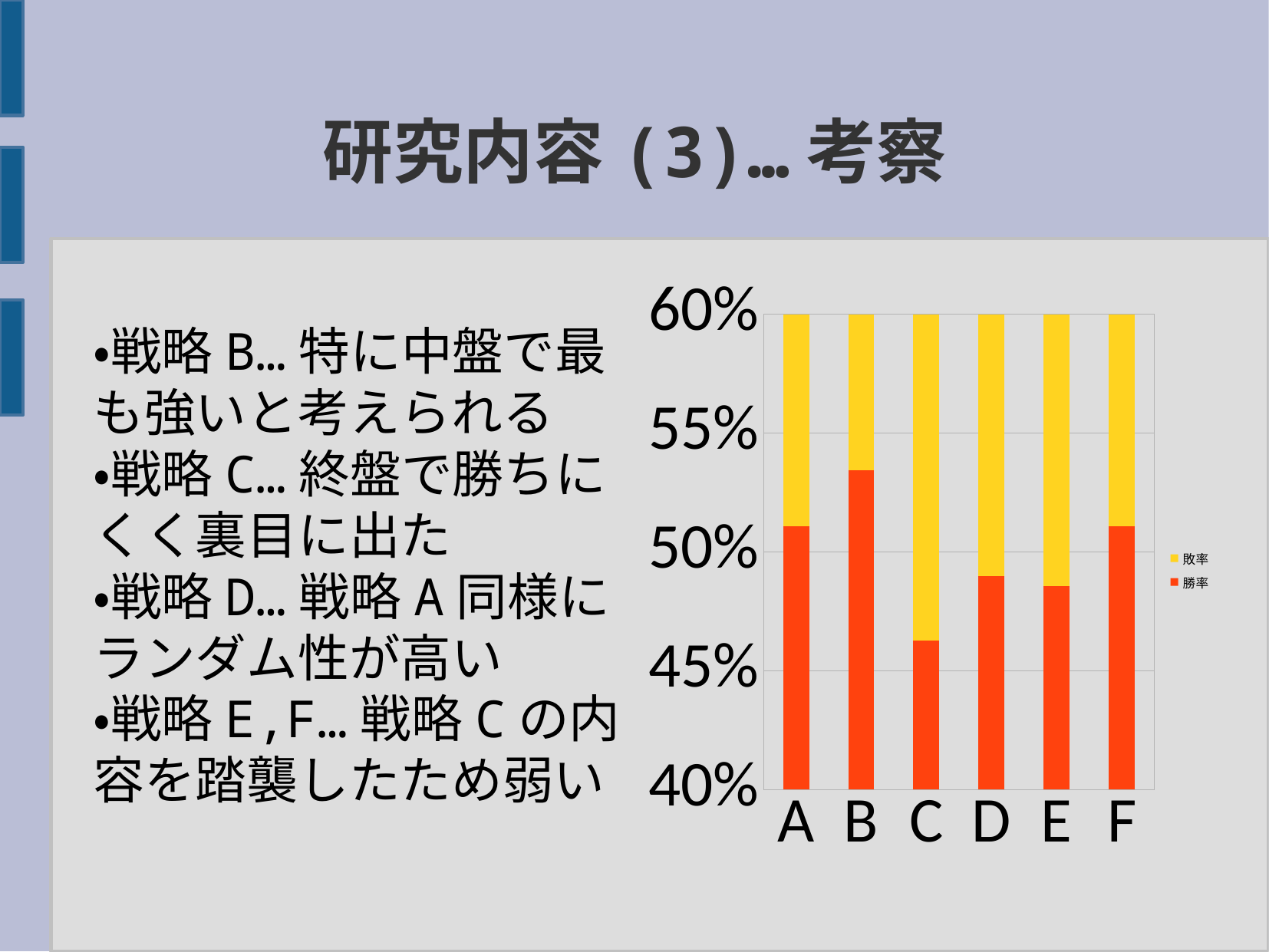

研究内容(3)…考察
・戦略B…特に中盤で最も強いと考えられる
・戦略C…終盤で勝ちにくく裏目に出た
・戦略D…戦略A同様にランダム性が高い
・戦略E,F…戦略Cの内容を踏襲したため弱い

### Chart

| Category |  |  |
|---|---|---|
| A | 35.5 | 34.0 |
| B | 38.7 | 33.7 |
| C | 34.3 | 39.8 |
| D | 33.8 | 35.2 |
| E | 33.5 | 35.5 |
| F | 35.5 | 34.0 |